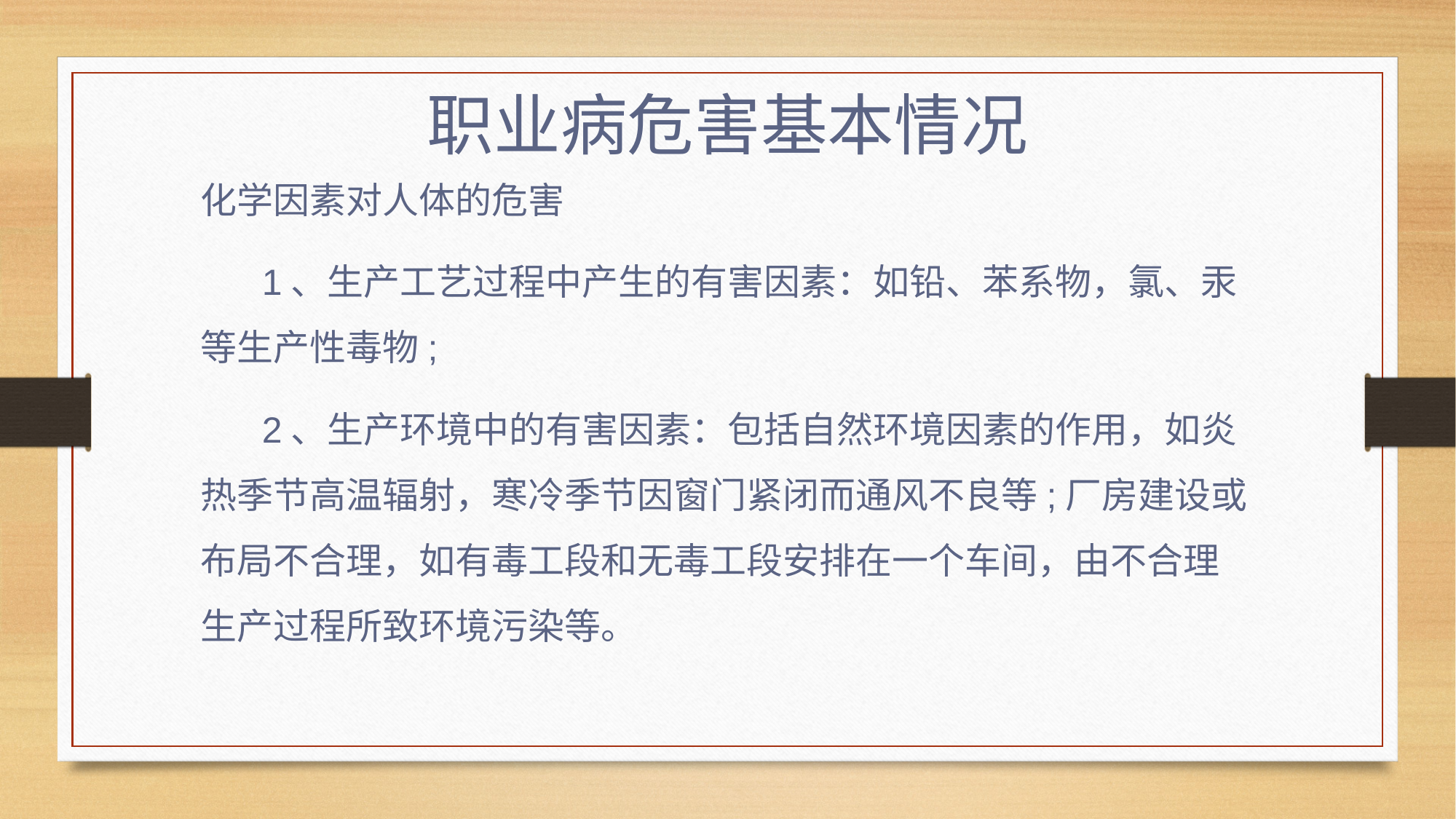

职业病危害基本情况
化学因素对人体的危害
      1、生产工艺过程中产生的有害因素：如铅、苯系物，氯、汞等生产性毒物;
      2、生产环境中的有害因素：包括自然环境因素的作用，如炎热季节高温辐射，寒冷季节因窗门紧闭而通风不良等;厂房建设或布局不合理，如有毒工段和无毒工段安排在一个车间，由不合理生产过程所致环境污染等。